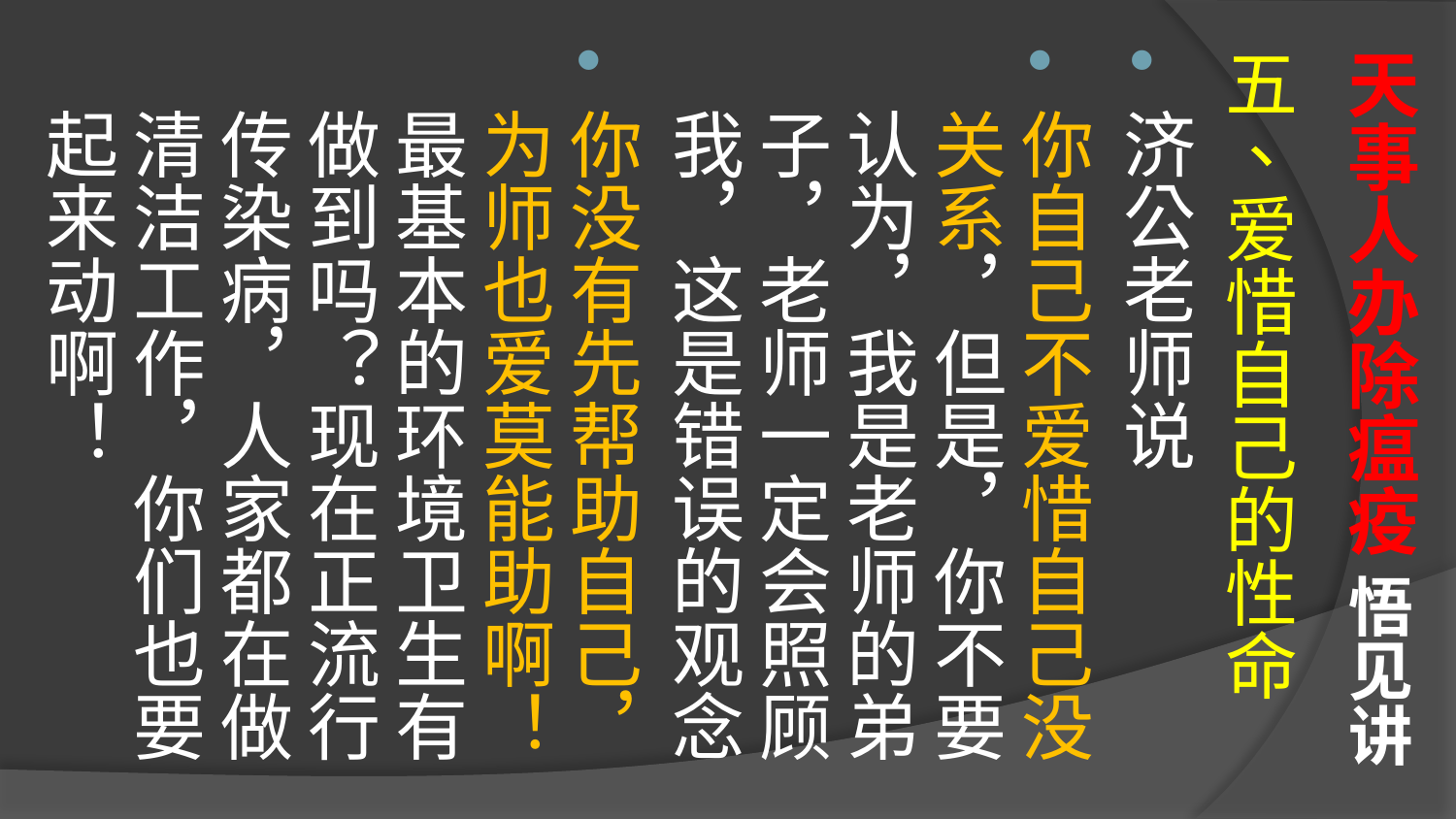

# 天事人办除瘟疫 悟见讲
五、爱惜自己的性命
济公老师说
你自己不爱惜自己没关系，但是，你不要认为，我是老师的弟子，老师一定会照顾我，这是错误的观念
你没有先帮助自己，为师也爱莫能助啊！ 最基本的环境卫生有做到吗？现在正流行传染病，人家都在做清洁工作，你们也要起来动啊！